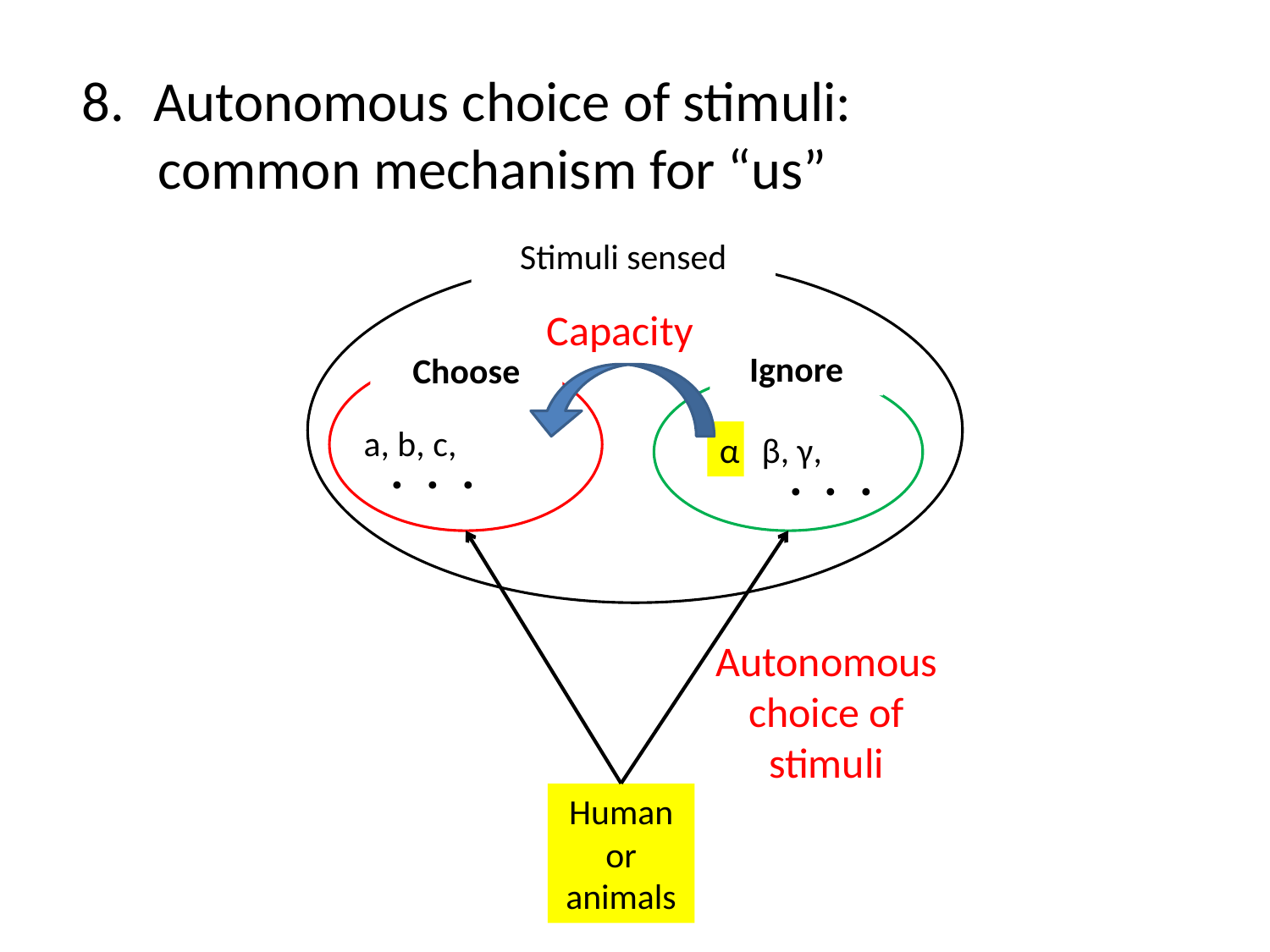

Autonomous choice of stimuli:
      common mechanism for “us”
Stimuli sensed

Ignore
Choose

a, b, c, ・・・
α
β, γ, ・・・
Autonomous choice of stimuli
Human or animals
Capacity